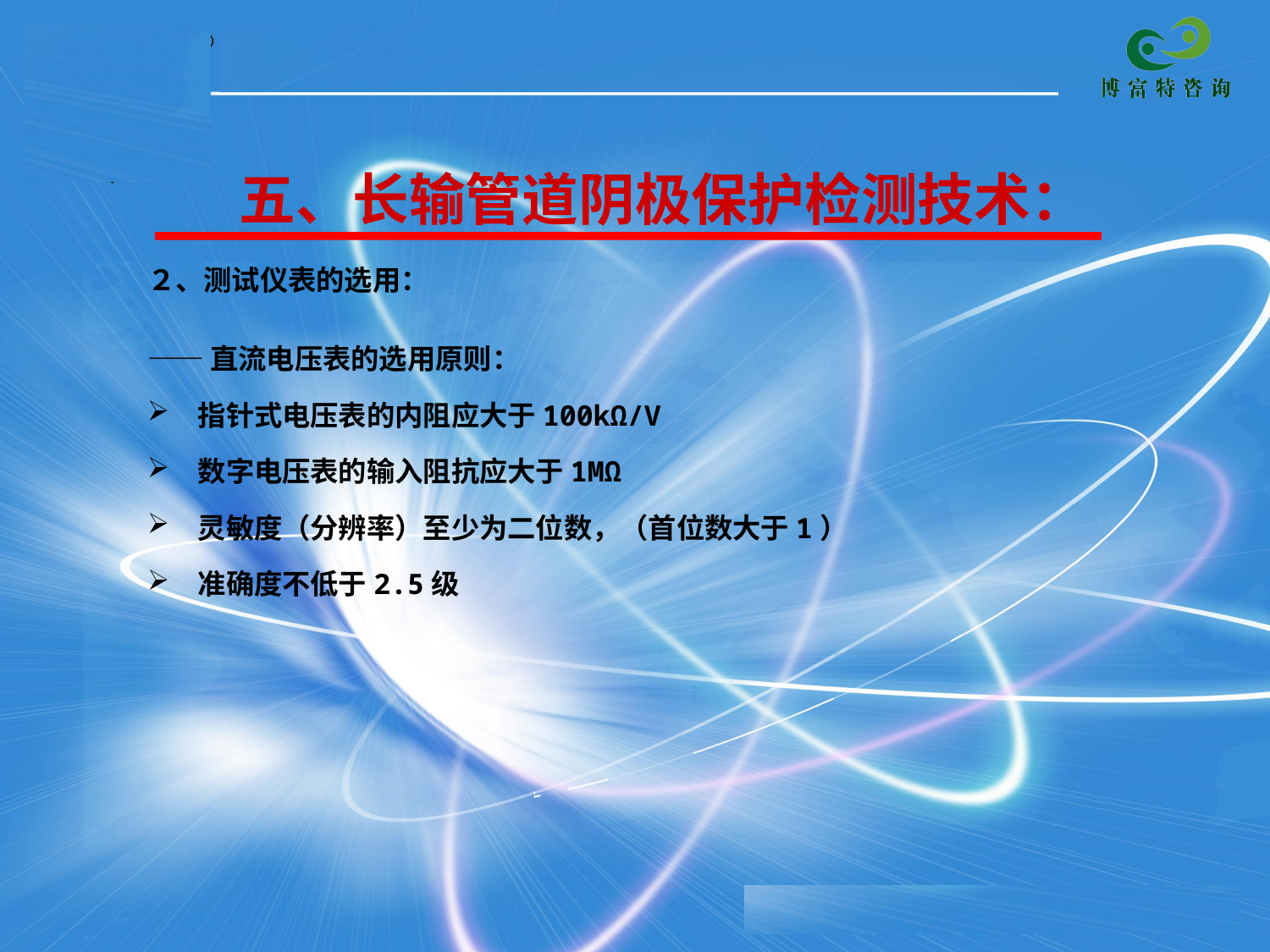

# 五、长输管道阴极保护检测技术：

２、测试仪表的选用：

——直流电压表的选用原则：
　指针式电压表的内阻应大于100kΩ/V
　数字电压表的输入阻抗应大于1MΩ
　灵敏度（分辨率）至少为二位数，（首位数大于1）
　准确度不低于2.5级